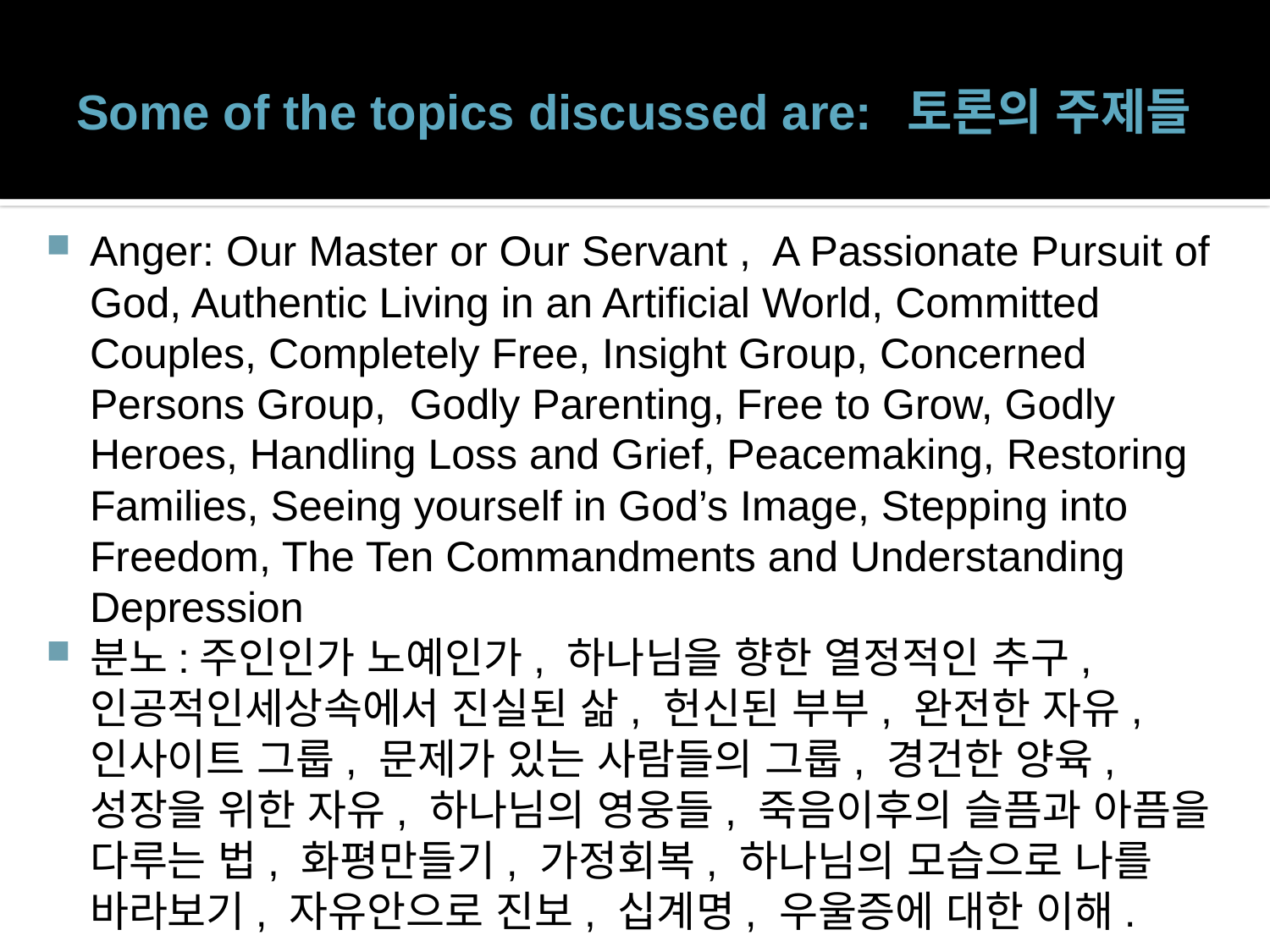

# Some of the topics discussed are:  토론의 주제들
Anger: Our Master or Our Servant ,  A Passionate Pursuit of God, Authentic Living in an Artificial World, Committed Couples, Completely Free, Insight Group, Concerned Persons Group,  Godly Parenting, Free to Grow, Godly Heroes, Handling Loss and Grief, Peacemaking, Restoring Families, Seeing yourself in God’s Image, Stepping into Freedom, The Ten Commandments and Understanding Depression
분노:주인인가 노예인가, 하나님을 향한 열정적인 추구, 인공적인세상속에서 진실된 삶, 헌신된 부부, 완전한 자유, 인사이트 그룹, 문제가 있는 사람들의 그룹, 경건한 양육, 성장을 위한 자유, 하나님의 영웅들, 죽음이후의 슬픔과 아픔을 다루는 법, 화평만들기, 가정회복, 하나님의 모습으로 나를 바라보기, 자유안으로 진보, 십계명, 우울증에 대한 이해.